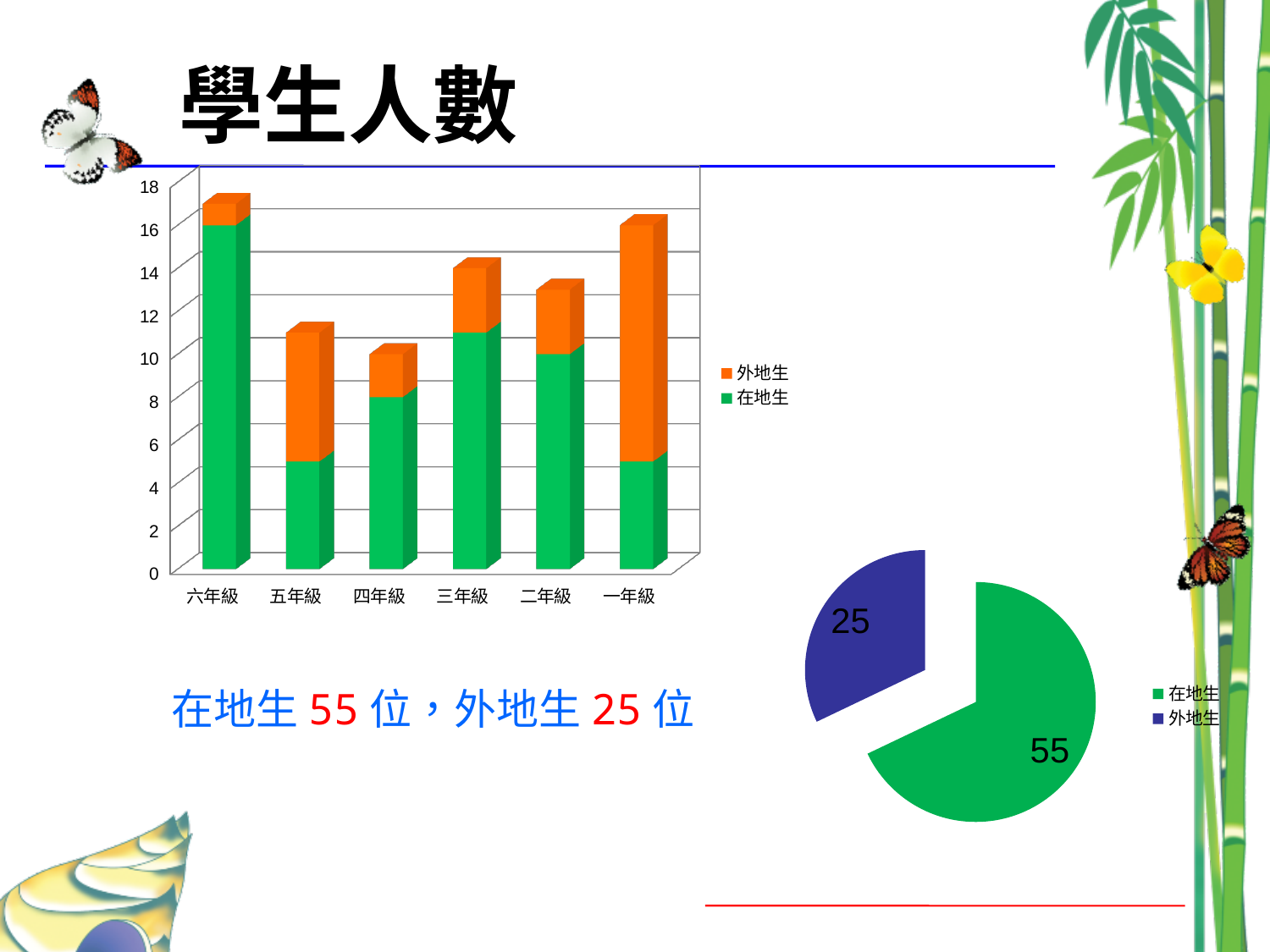

學生人數

[unsupported chart]

### Chart

| Category |  |
|---|---|
| 在地生 | 55.0 |
| 外地生 | 26.0 |
在地生55位，外地生25位